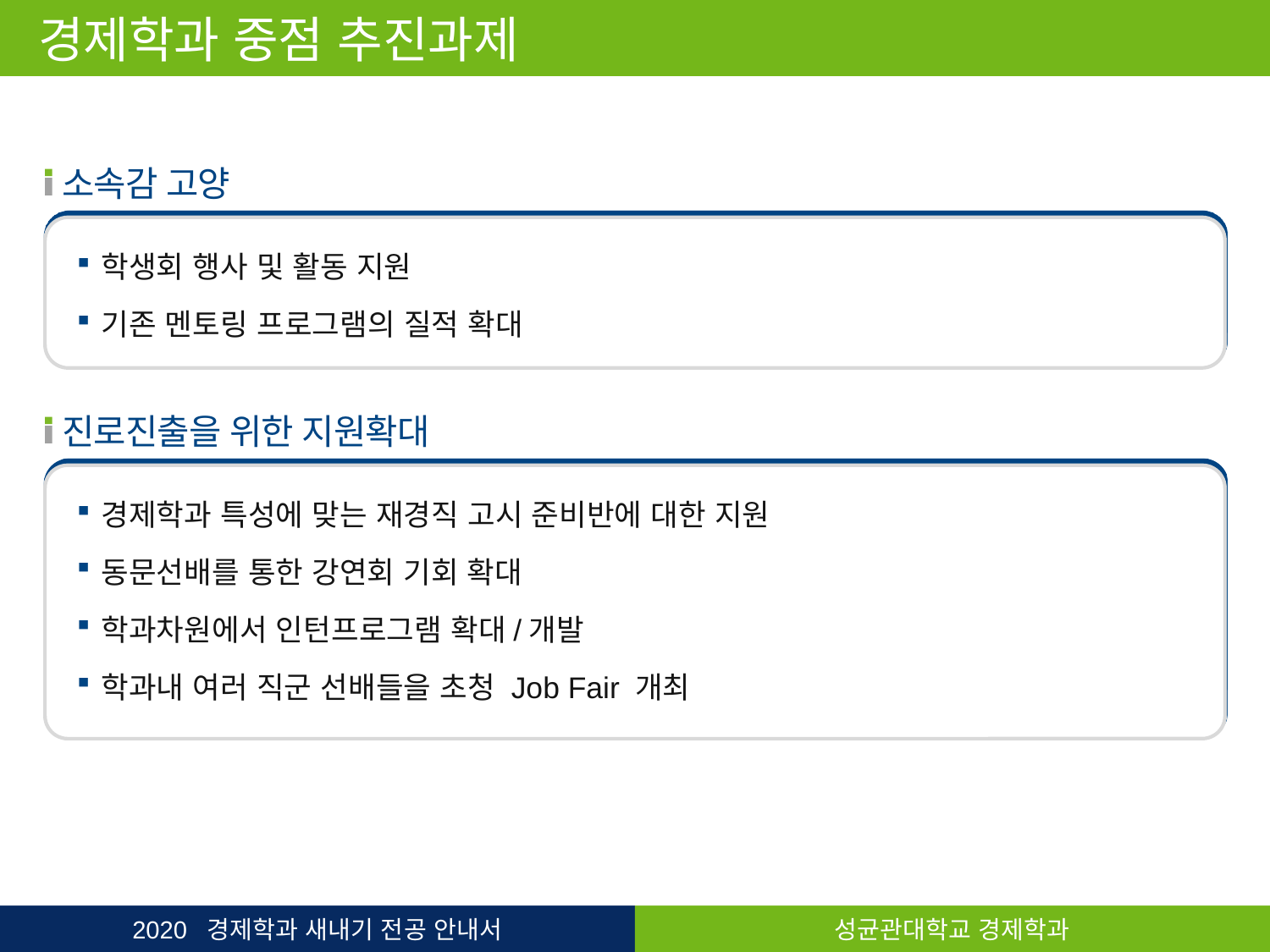

경제학과 중점 추진과제
소속감 고양

학생회 행사 및 활동 지원
기존 멘토링 프로그램의 질적 확대
진로진출을 위한 지원확대

경제학과 특성에 맞는 재경직 고시 준비반에 대한 지원
동문선배를 통한 강연회 기회 확대
학과차원에서 인턴프로그램 확대/개발
학과내 여러 직군 선배들을 초청 Job Fair 개최